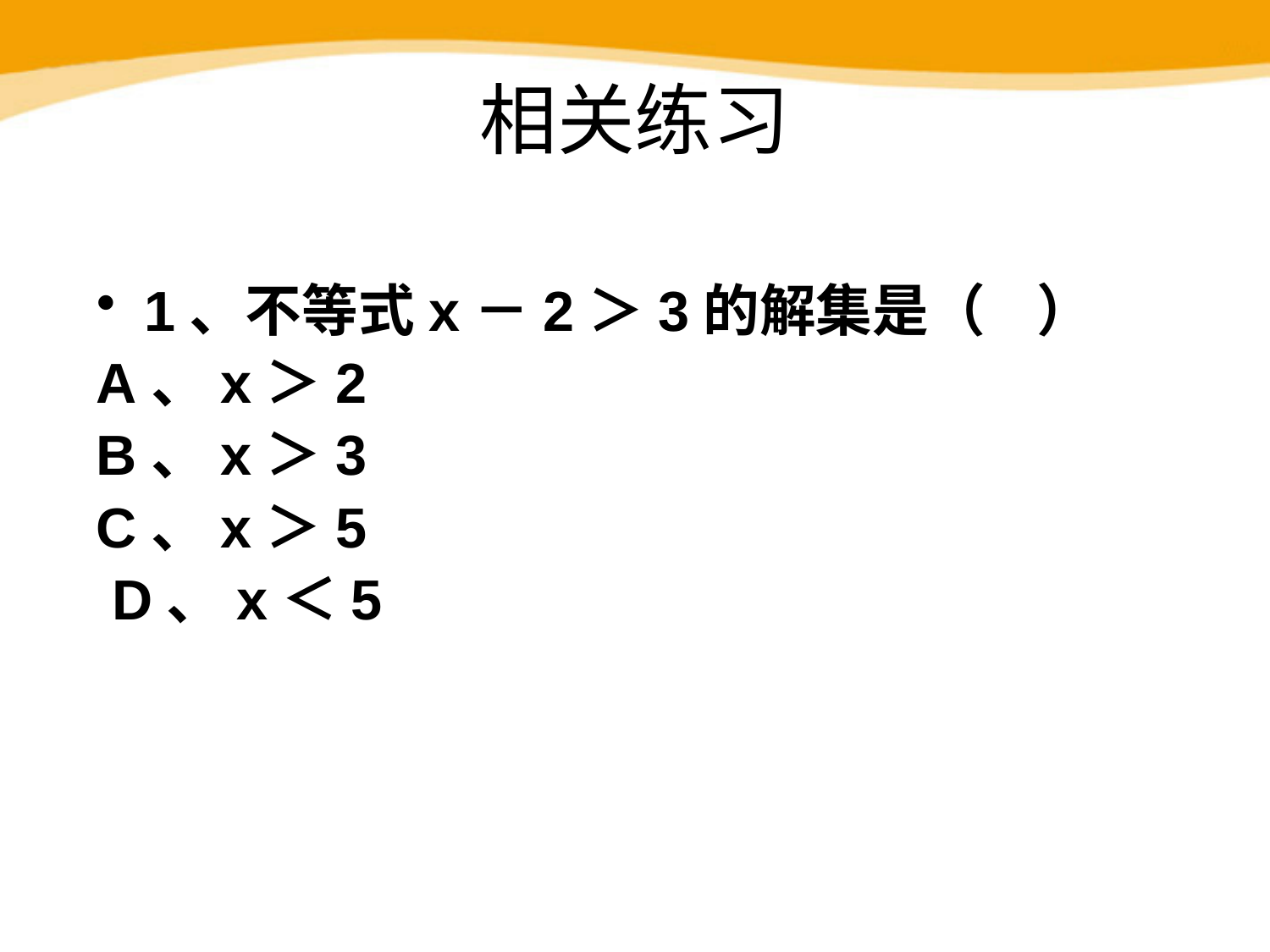

# 相关练习
1、不等式x－2＞3的解集是（    ）
A、x＞2
B、x＞3
C、x＞5
 D、x＜5